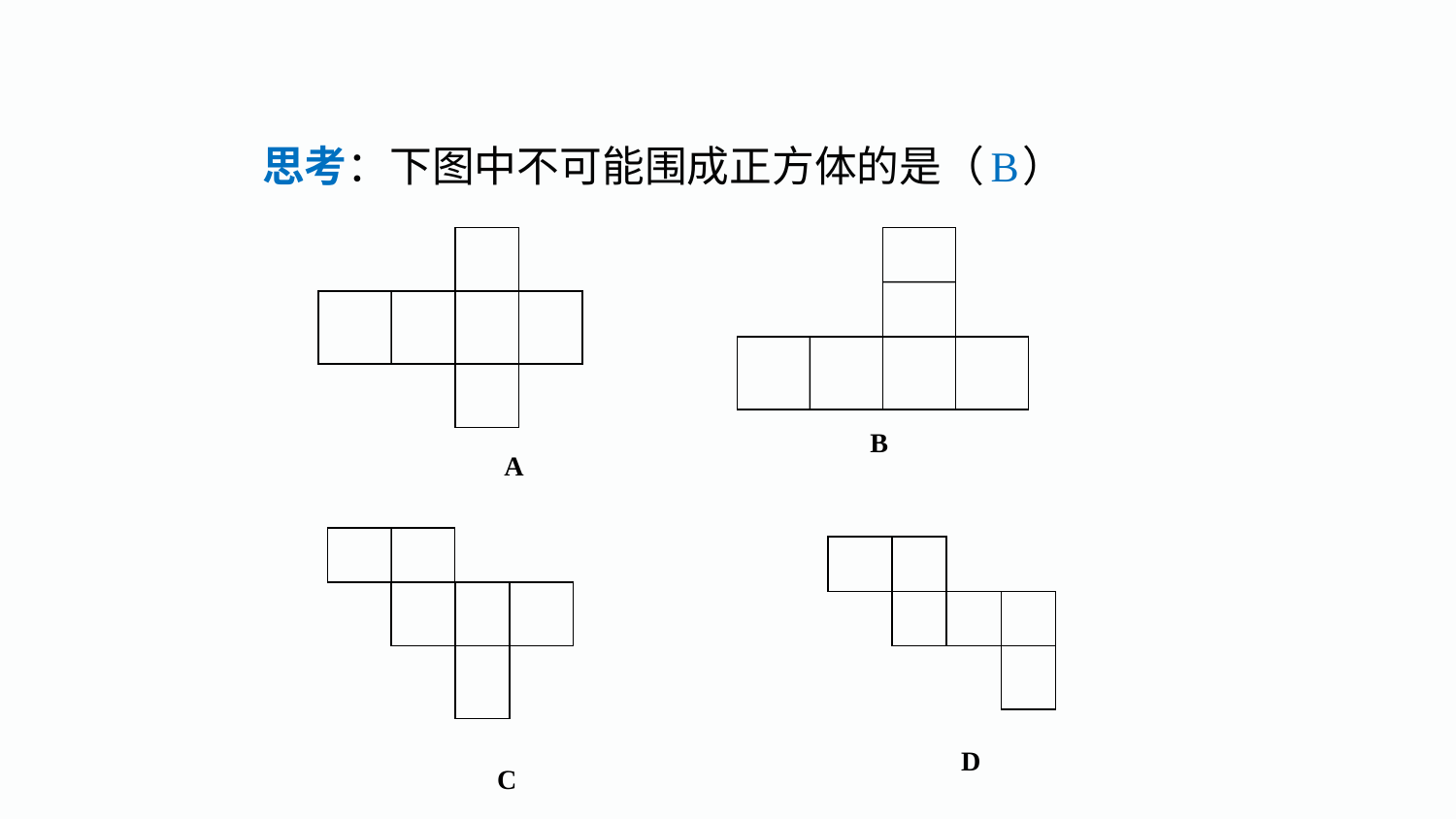

B
思考：下图中不可能围成正方体的是（    ）

B
A

D
C